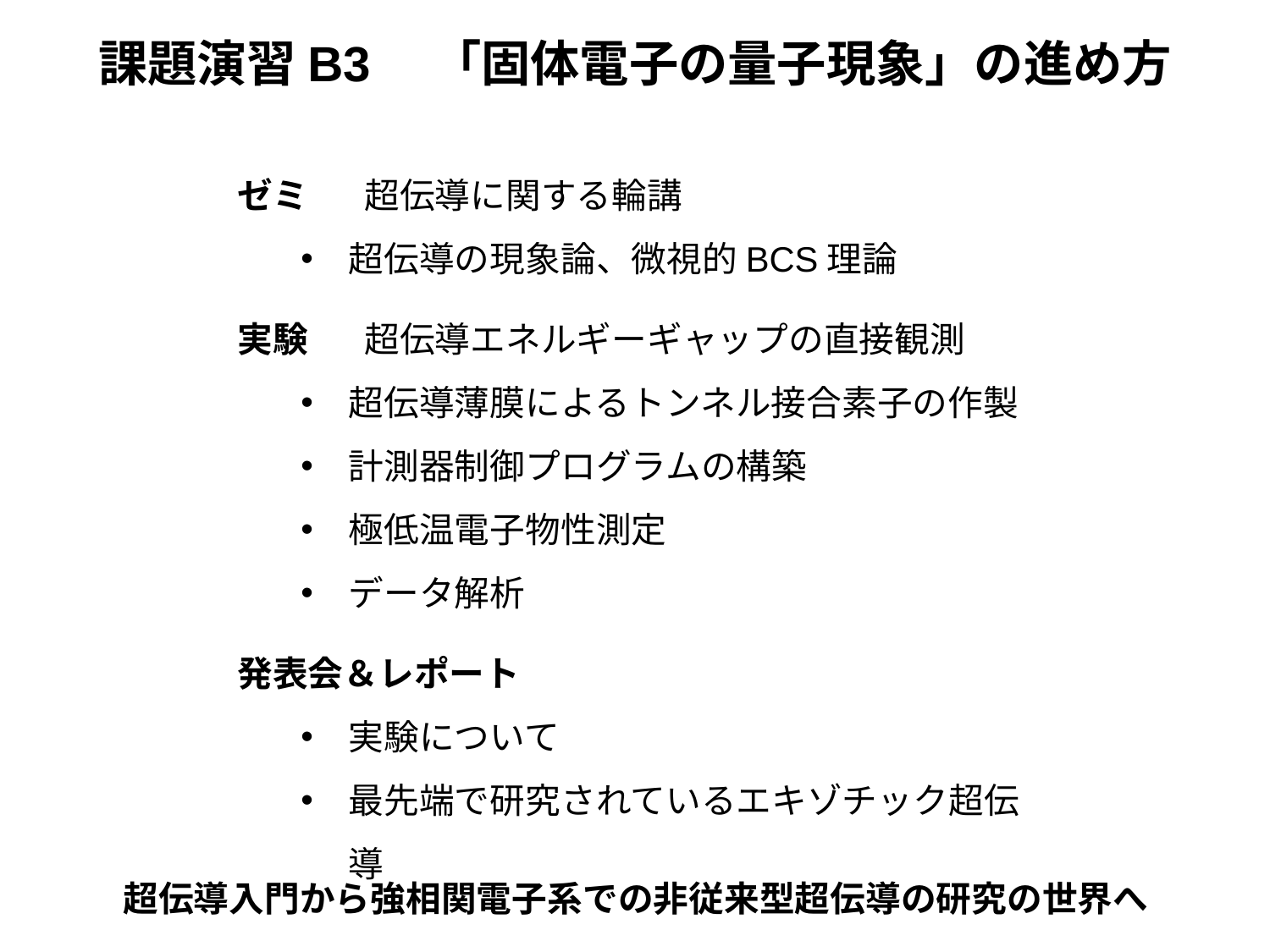

# 課題演習B3　「固体電子の量子現象」の進め方
ゼミ	超伝導に関する輪講
超伝導の現象論、微視的BCS理論

実験	超伝導エネルギーギャップの直接観測
超伝導薄膜によるトンネル接合素子の作製
計測器制御プログラムの構築
極低温電子物性測定
データ解析

発表会＆レポート
実験について
最先端で研究されているエキゾチック超伝導
超伝導入門から強相関電子系での非従来型超伝導の研究の世界へ